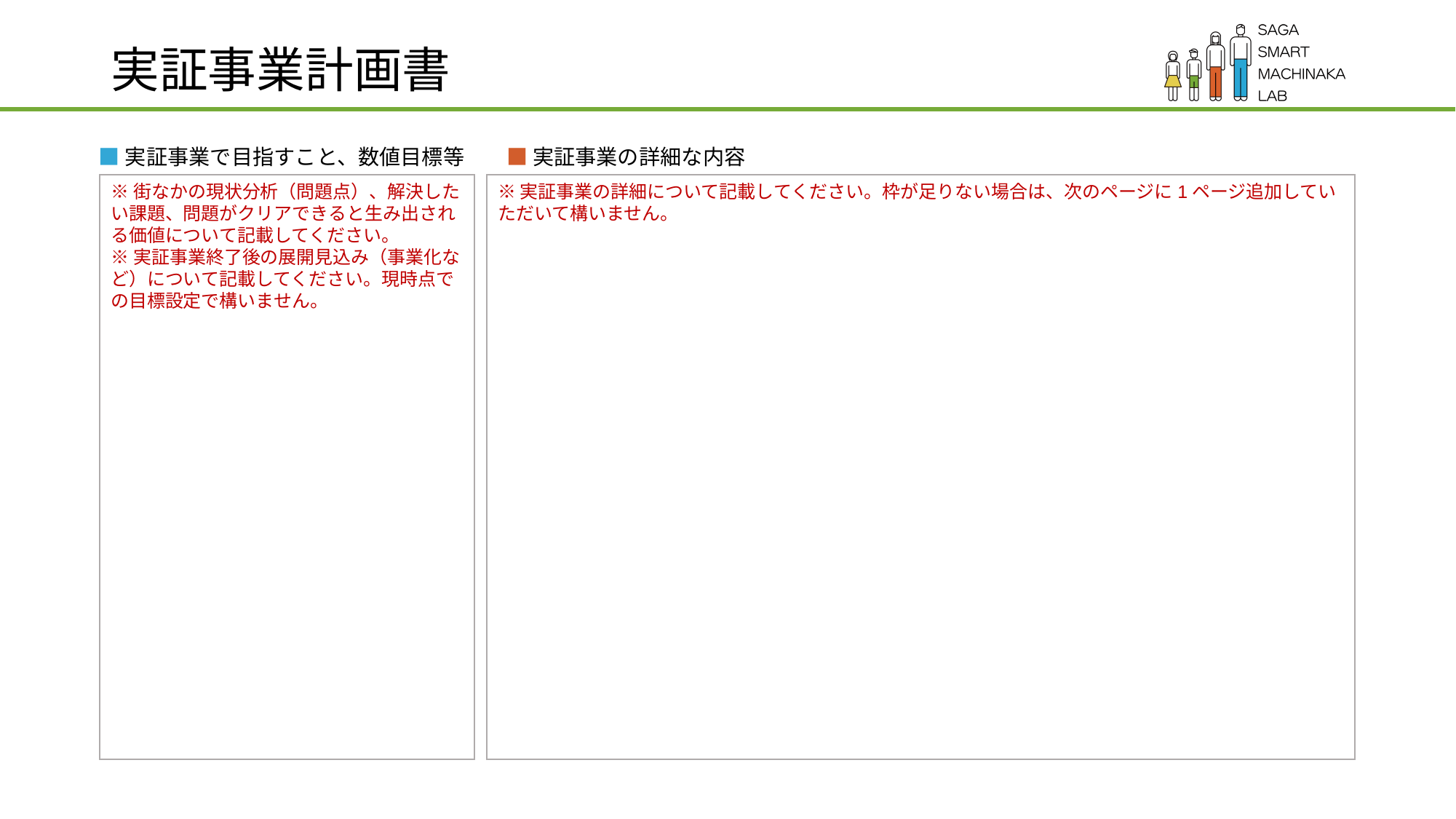

# 実証事業計画書
■実証事業で目指すこと、数値目標等
■実証事業の詳細な内容
※街なかの現状分析（問題点）、解決したい課題、問題がクリアできると生み出される価値について記載してください。
※実証事業終了後の展開見込み（事業化など）について記載してください。現時点での目標設定で構いません。
※実証事業の詳細について記載してください。枠が足りない場合は、次のページに1ページ追加していただいて構いません。